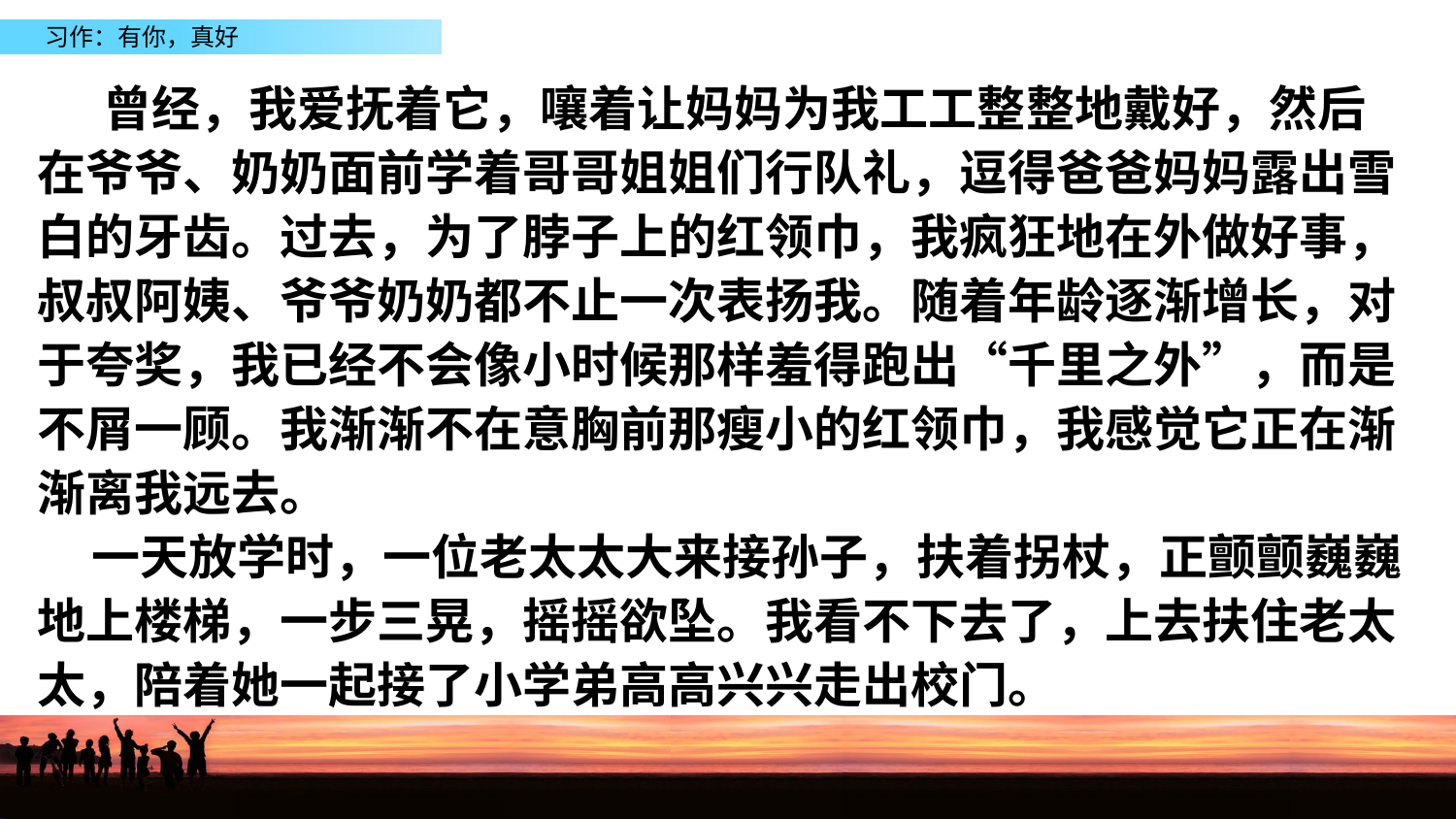

曾经，我爱抚着它，嚷着让妈妈为我工工整整地戴好，然后在爷爷、奶奶面前学着哥哥姐姐们行队礼，逗得爸爸妈妈露出雪白的牙齿。过去，为了脖子上的红领巾，我疯狂地在外做好事，叔叔阿姨、爷爷奶奶都不止一次表扬我。随着年龄逐渐增长，对于夸奖，我已经不会像小时候那样羞得跑出“千里之外”，而是不屑一顾。我渐渐不在意胸前那瘦小的红领巾，我感觉它正在渐渐离我远去。
     一天放学时，一位老太太大来接孙子，扶着拐杖，正颤颤巍巍地上楼梯，一步三晃，摇摇欲坠。我看不下去了，上去扶住老太太，陪着她一起接了小学弟高高兴兴走出校门。